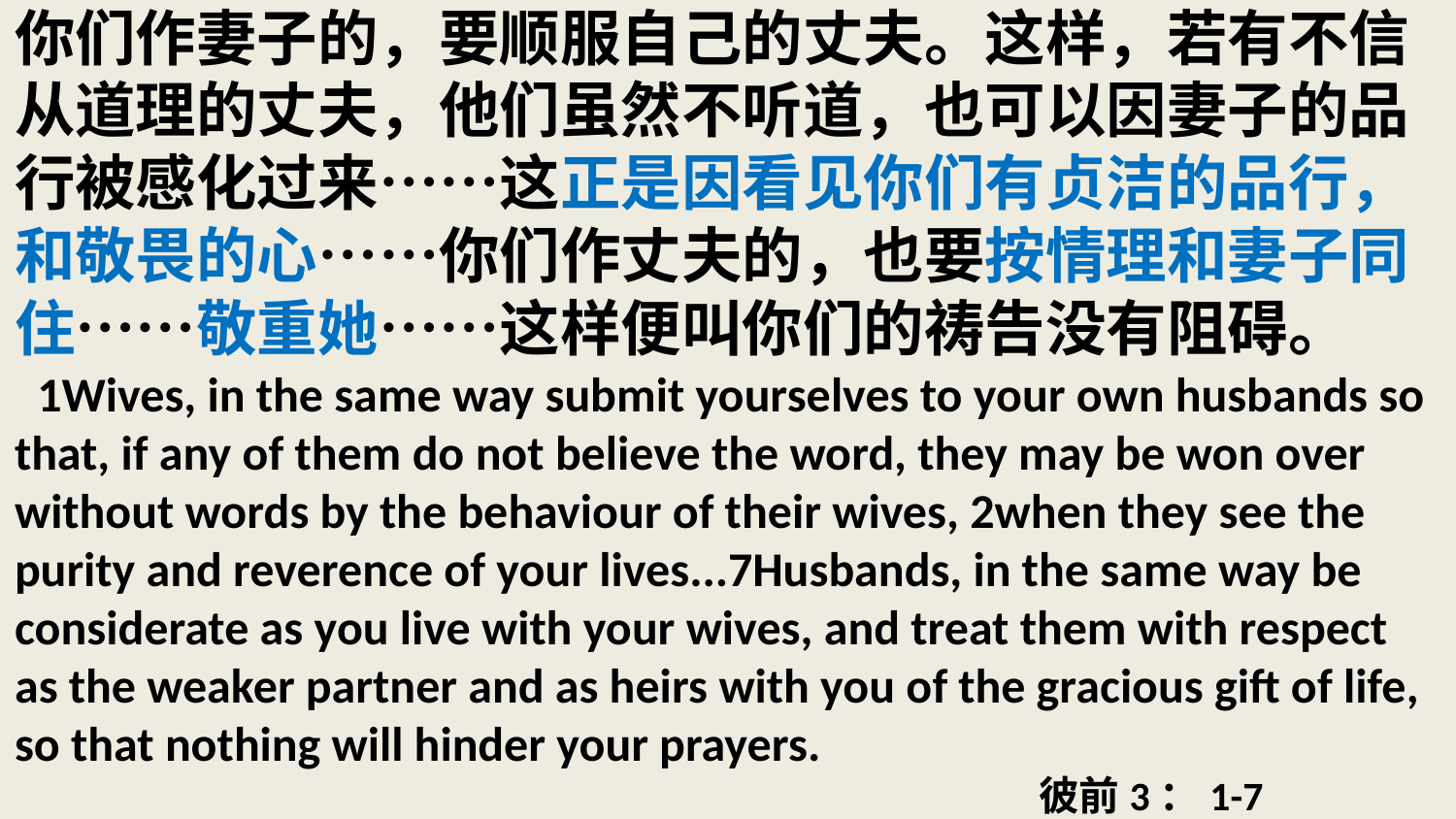

# 你们作妻子的，要顺服自己的丈夫。这样，若有不信从道理的丈夫，他们虽然不听道，也可以因妻子的品行被感化过来……这正是因看见你们有贞洁的品行，和敬畏的心……你们作丈夫的，也要按情理和妻子同住……敬重她……这样便叫你们的祷告没有阻碍。 1Wives, in the same way submit yourselves to your own husbands so that, if any of them do not believe the word, they may be won over without words by the behaviour of their wives, 2when they see the purity and reverence of your lives...7Husbands, in the same way be considerate as you live with your wives, and treat them with respect as the weaker partner and as heirs with you of the gracious gift of life, so that nothing will hinder your prayers. 彼前3：1-7